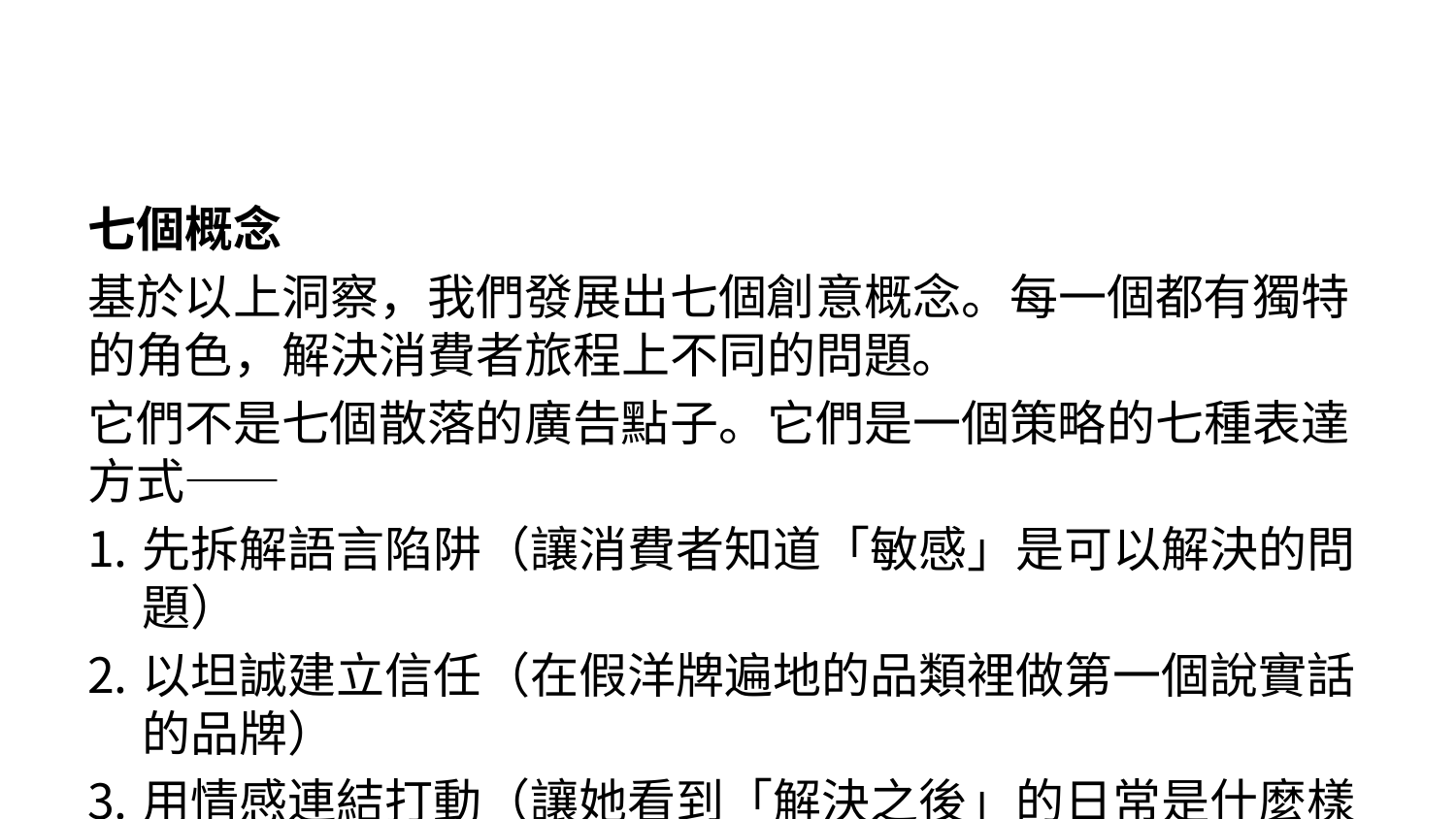

七個概念
基於以上洞察，我們發展出七個創意概念。每一個都有獨特的角色，解決消費者旅程上不同的問題。
它們不是七個散落的廣告點子。它們是一個策略的七種表達方式——
先拆解語言陷阱（讓消費者知道「敏感」是可以解決的問題）
以坦誠建立信任（在假洋牌遍地的品類裡做第一個說實話的品牌）
用情感連結打動（讓她看到「解決之後」的日常是什麼樣子）
用時令創造行動（把 2-4 週的見效週期嵌進中元節倒數）
以知識建立權威（做品類裡第一個說成分黨語言的品牌）
讓體驗替代宣稱（把「德國原裝進口」從文字變成可觸摸的驚喜）
讓產品自己說話（100 個真人的 30 天紀錄，不修飾、不篩選）
以下逐一呈現。